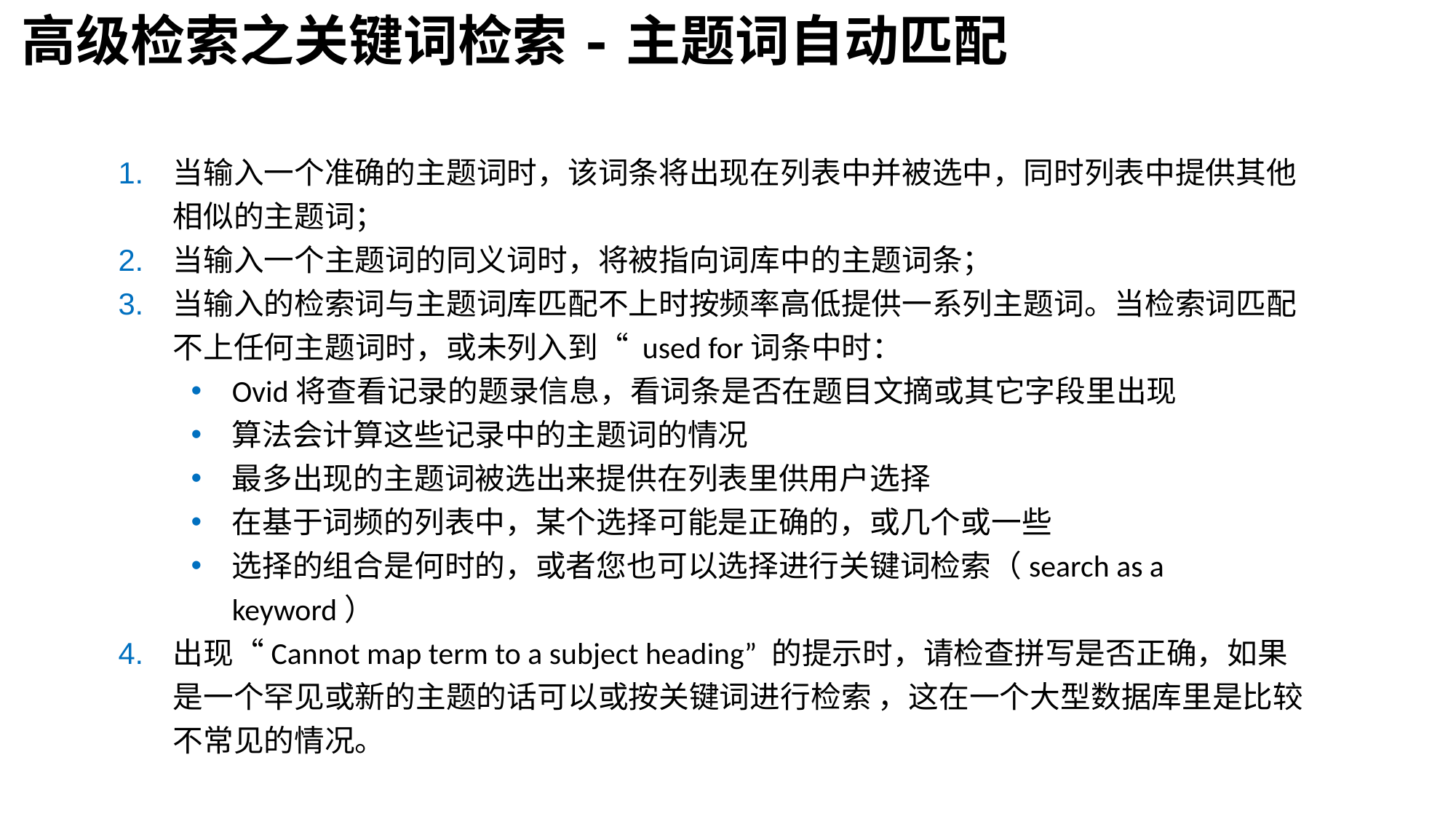

# 高级检索之关键词检索-主题词自动匹配
当输入一个准确的主题词时，该词条将出现在列表中并被选中，同时列表中提供其他相似的主题词；
当输入一个主题词的同义词时，将被指向词库中的主题词条；
当输入的检索词与主题词库匹配不上时按频率高低提供一系列主题词。当检索词匹配不上任何主题词时，或未列入到“ used for词条中时：
Ovid将查看记录的题录信息，看词条是否在题目文摘或其它字段里出现
算法会计算这些记录中的主题词的情况
最多出现的主题词被选出来提供在列表里供用户选择
在基于词频的列表中，某个选择可能是正确的，或几个或一些
选择的组合是何时的，或者您也可以选择进行关键词检索（search as a keyword）
出现“Cannot map term to a subject heading” 的提示时，请检查拼写是否正确，如果是一个罕见或新的主题的话可以或按关键词进行检索 ，这在一个大型数据库里是比较不常见的情况。